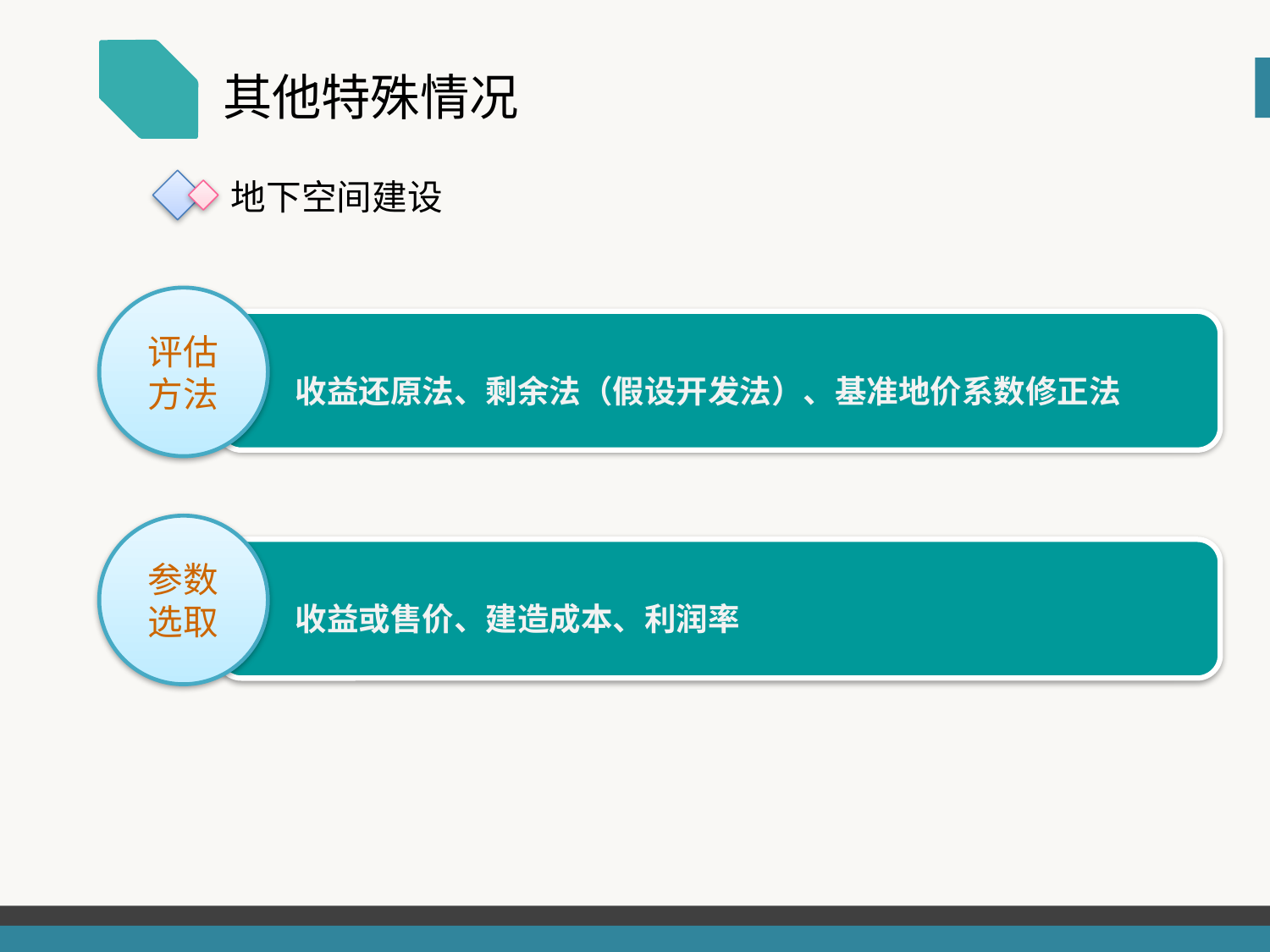

其他特殊情况

地下空间建设

评估方法
       收益还原法、剩余法（假设开发法）、基准地价系数修正法
参数选取
       收益或售价、建造成本、利润率